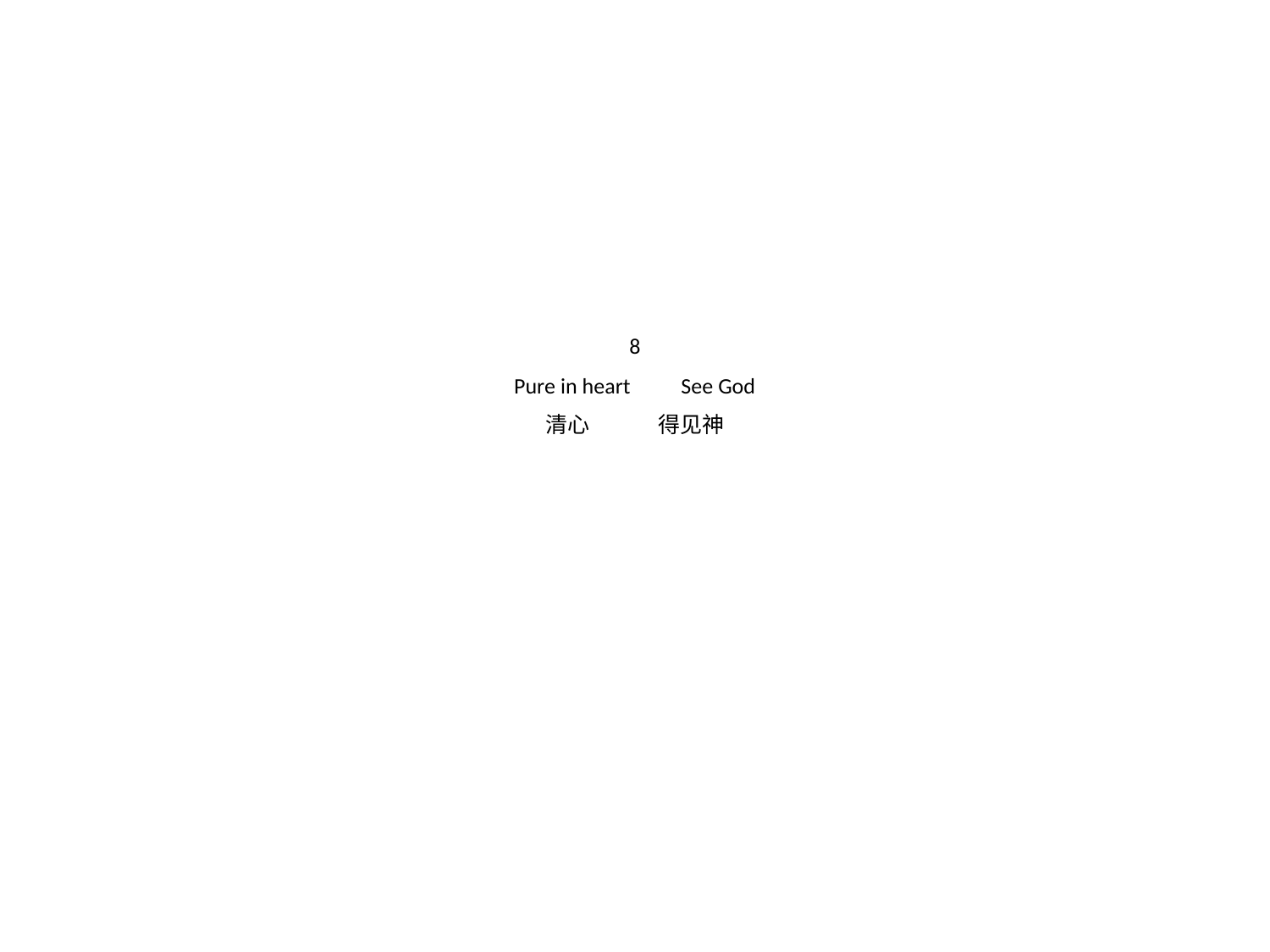

# 8 Pure in heart          See God 清心              得见神